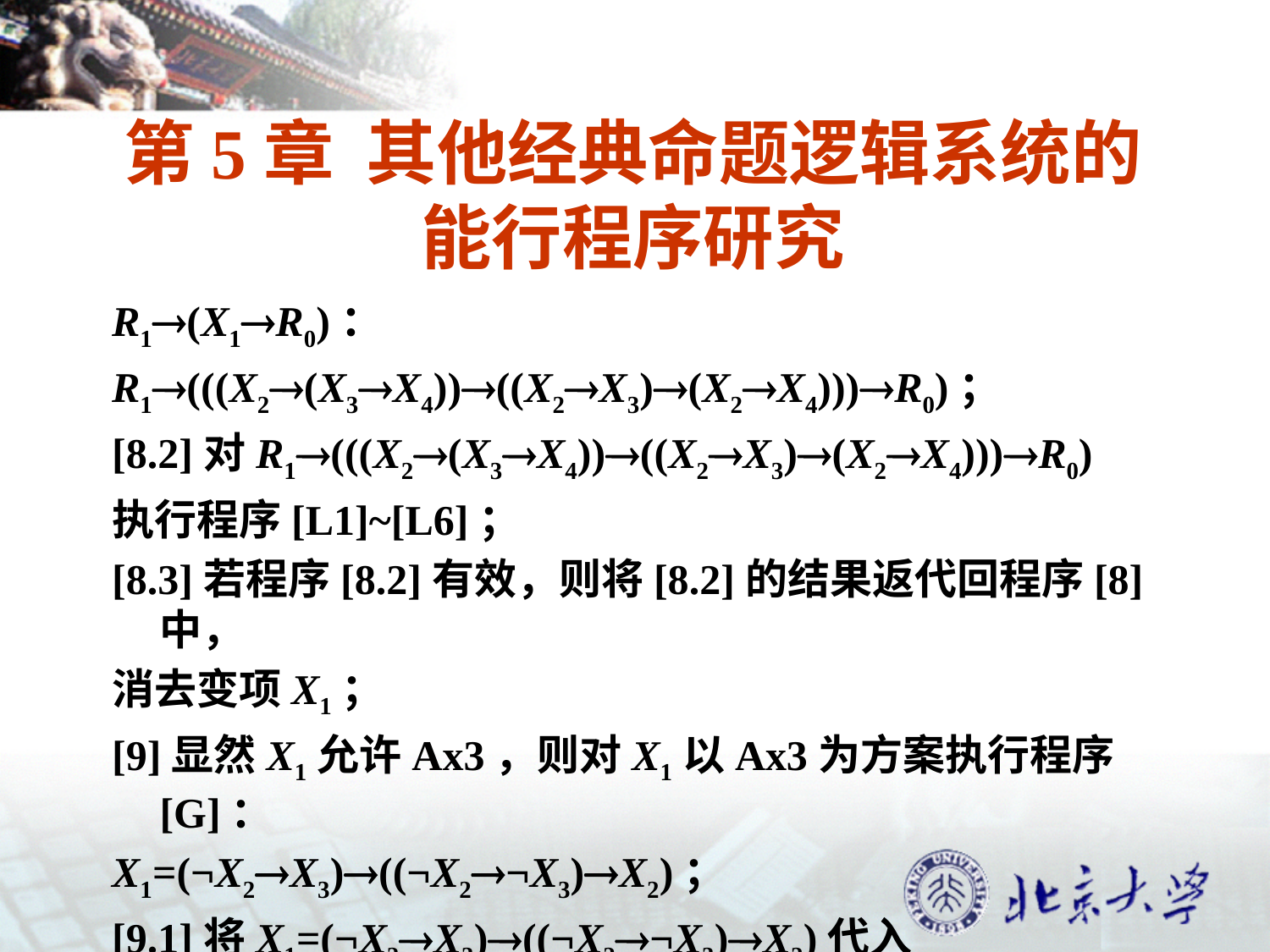

# 第5章  其他经典命题逻辑系统的能行程序研究
R1→(X1→R0)：
R1→(((X2→(X3→X4))→((X2→X3)→(X2→X4)))→R0)；
[8.2]对R1→(((X2→(X3→X4))→((X2→X3)→(X2→X4)))→R0)
执行程序[L1]~[L6]；
[8.3]若程序[8.2]有效，则将[8.2]的结果返代回程序[8]中，
消去变项X1；
[9]显然X1允许Ax3，则对X1以Ax3为方案执行程序[G]：
X1=(¬X2→X3)→((¬X2→¬X3)→X2)；
[9.1]将X1=(¬X2→X3)→((¬X2→¬X3)→X2)代入